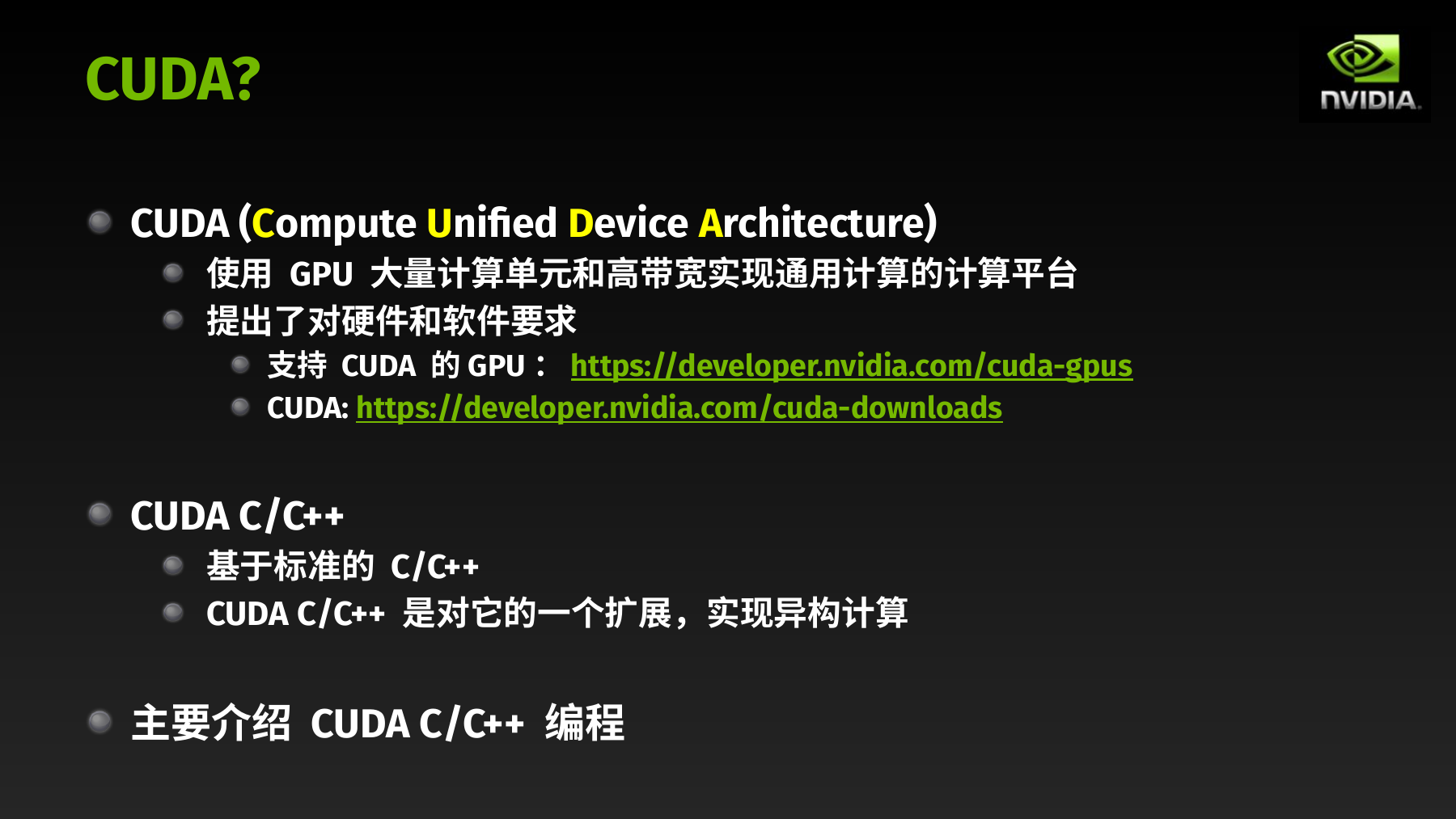

# CUDA?
CUDA (Compute Unified Device Architecture)
使用 GPU 大量计算单元和高带宽实现通用计算的计算平台
提出了对硬件和软件要求
支持 CUDA 的GPU：https://developer.nvidia.com/cuda-gpus
CUDA: https://developer.nvidia.com/cuda-downloads

CUDA C/C++
基于标准的 C/C++
CUDA C/C++ 是对它的一个扩展，实现异构计算

主要介绍 CUDA C/C++ 编程